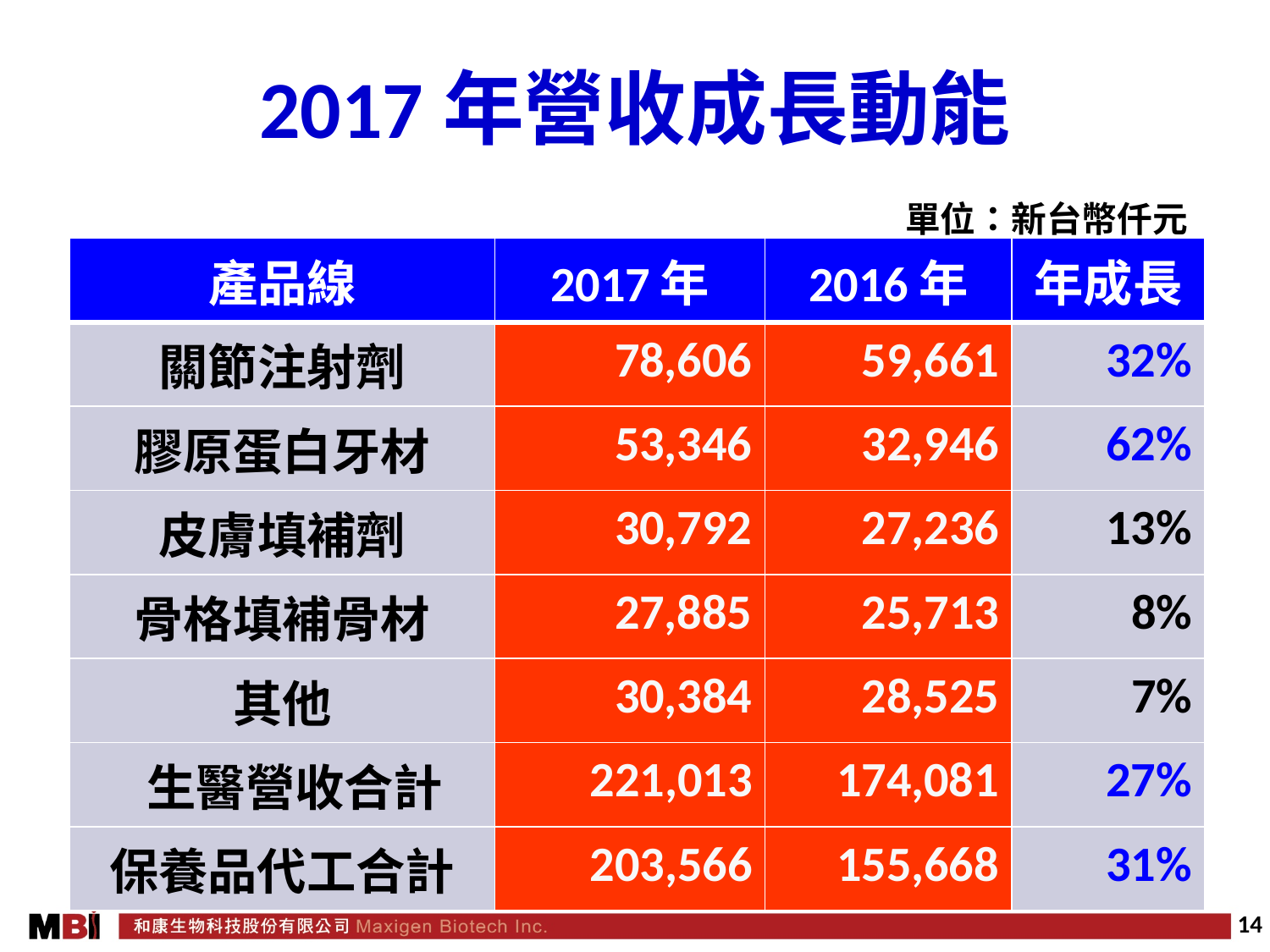

2017年營收成長動能
單位：新台幣仟元
| 產品線 | 2017年 | 2016年 | 年成長 |
| --- | --- | --- | --- |
| 關節注射劑 | 78,606 | 59,661 | 32% |
| 膠原蛋白牙材 | 53,346 | 32,946 | 62% |
| 皮膚填補劑 | 30,792 | 27,236 | 13% |
| 骨格填補骨材 | 27,885 | 25,713 | 8% |
| 其他 | 30,384 | 28,525 | 7% |
| 生醫營收合計 | 221,013 | 174,081 | 27% |
| 保養品代工合計 | 203,566 | 155,668 | 31% |
14